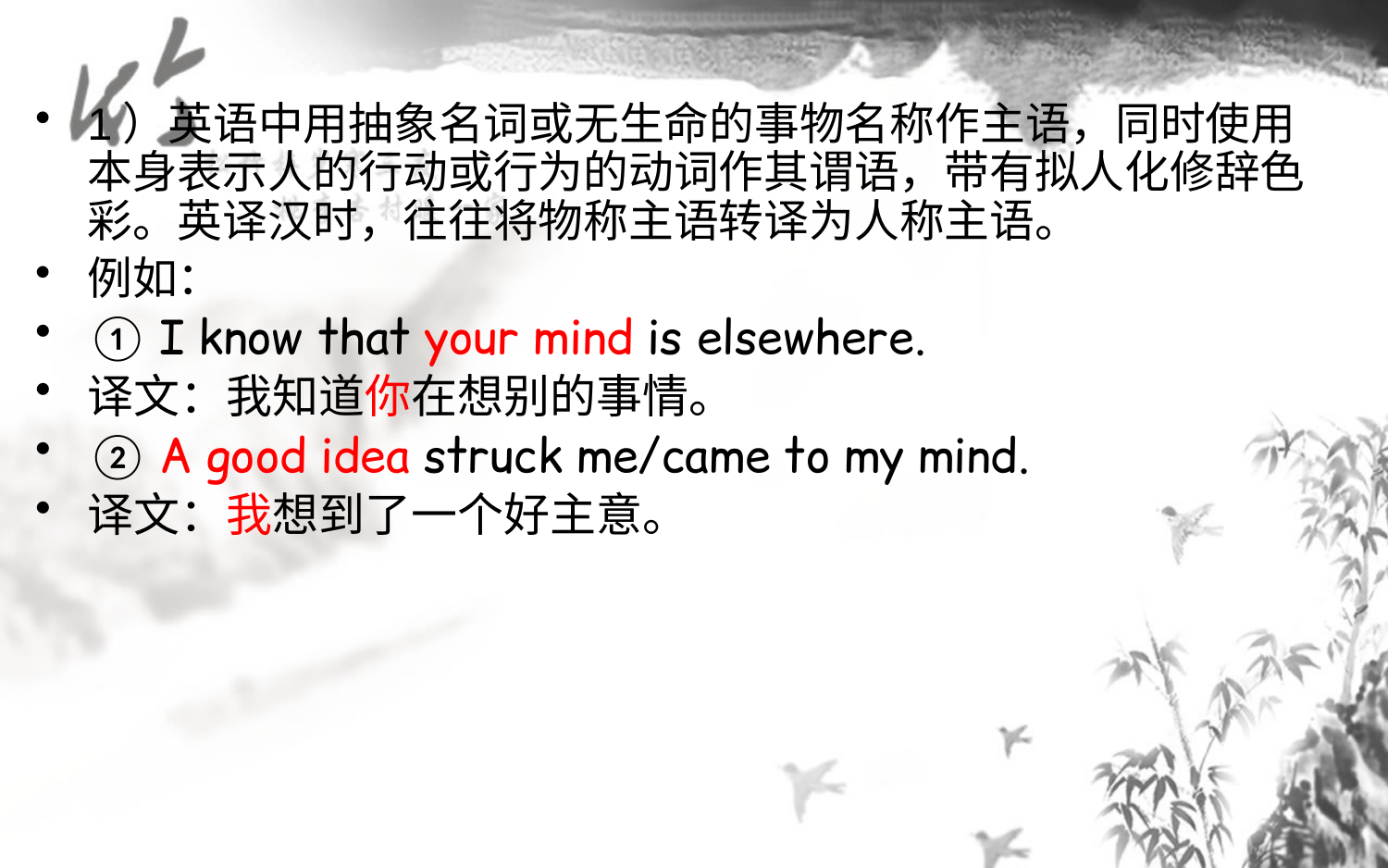

1）英语中用抽象名词或无生命的事物名称作主语，同时使用本身表示人的行动或行为的动词作其谓语，带有拟人化修辞色彩。英译汉时，往往将物称主语转译为人称主语。
例如：
① I know that your mind is elsewhere.
译文：我知道你在想别的事情。
② A good idea struck me/came to my mind.
译文：我想到了一个好主意。